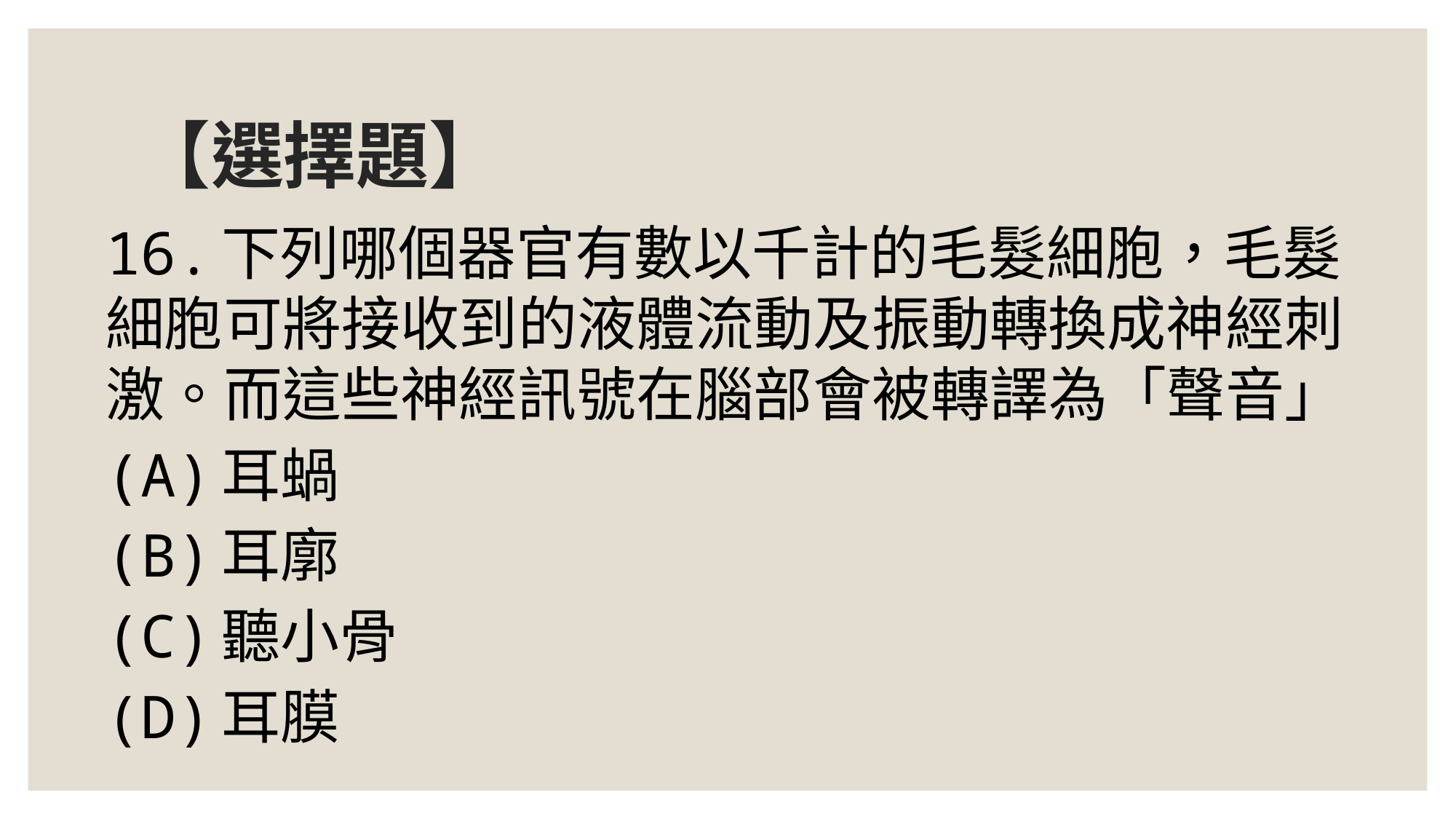

# 【選擇題】
16.下列哪個器官有數以千計的毛髮細胞，毛髮細胞可將接收到的液體流動及振動轉換成神經刺激。而這些神經訊號在腦部會被轉譯為「聲音」
(A)耳蝸
(B)耳廓
(C)聽小骨
(D)耳膜